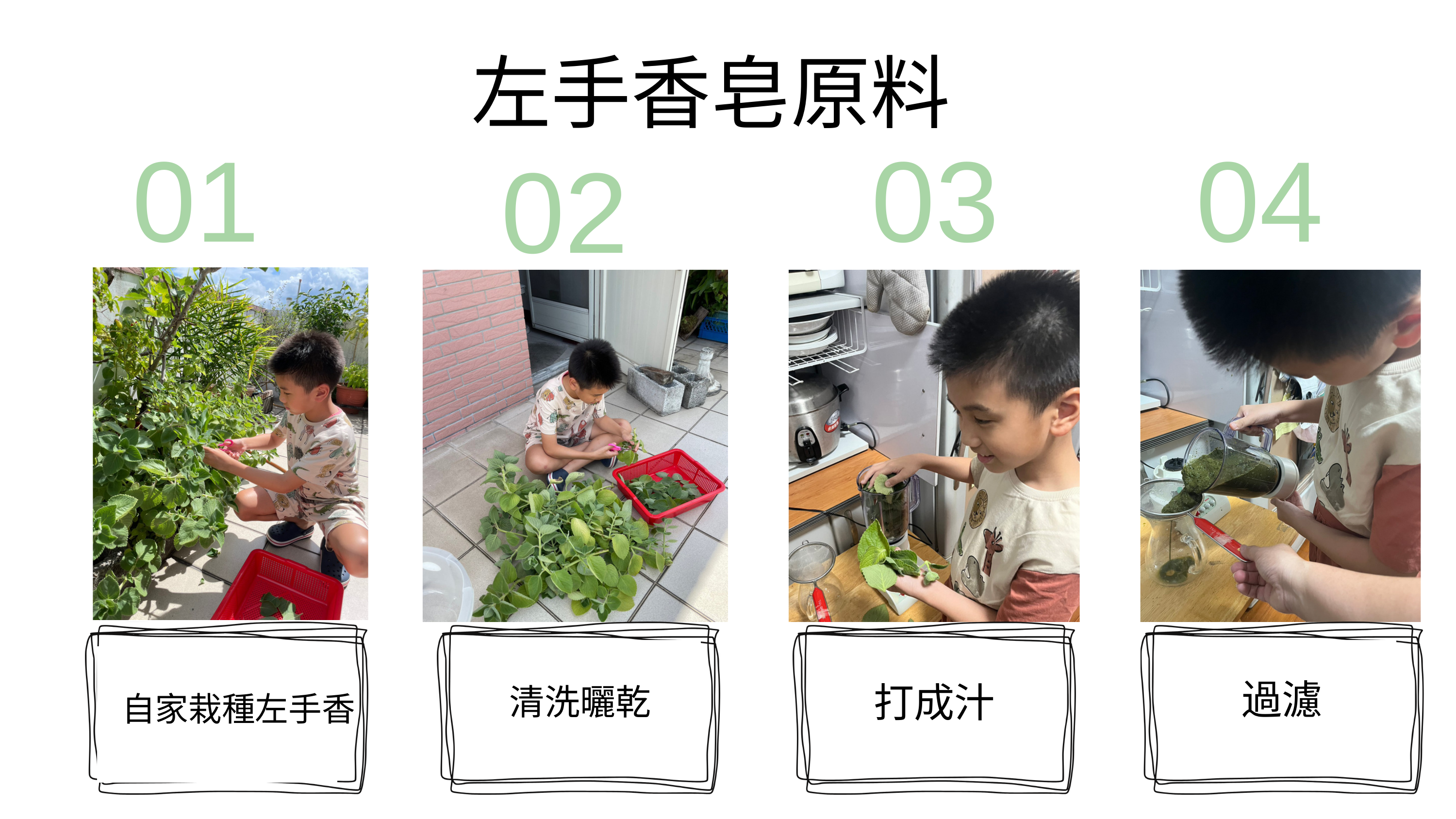

左手香皂原料
01
03
04
02

清洗曬乾

自家栽種左手香

過濾

打成汁